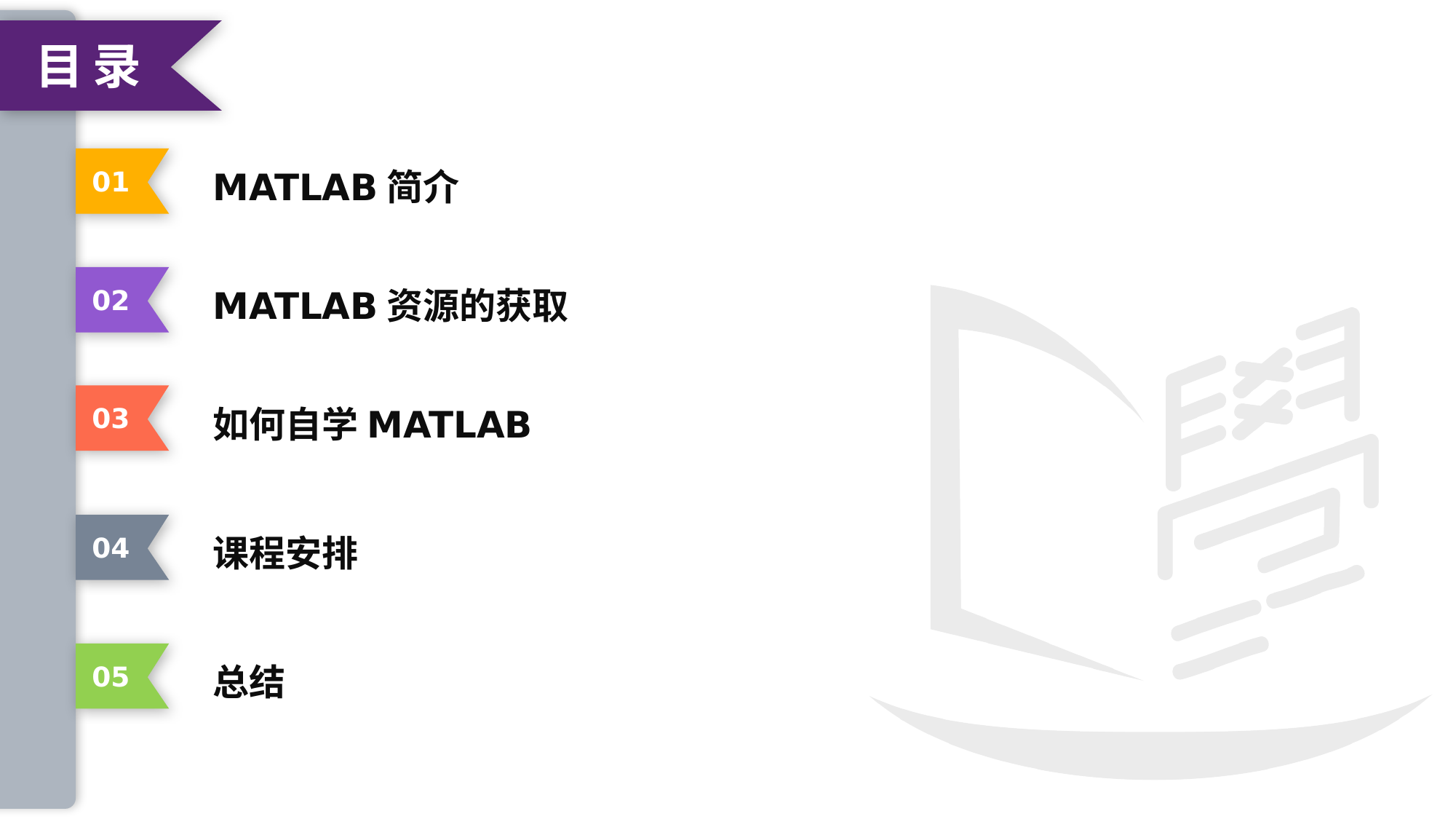

目录

01
MATLAB简介

02
MATLAB资源的获取

03
如何自学MATLAB

04
课程安排

05
总结